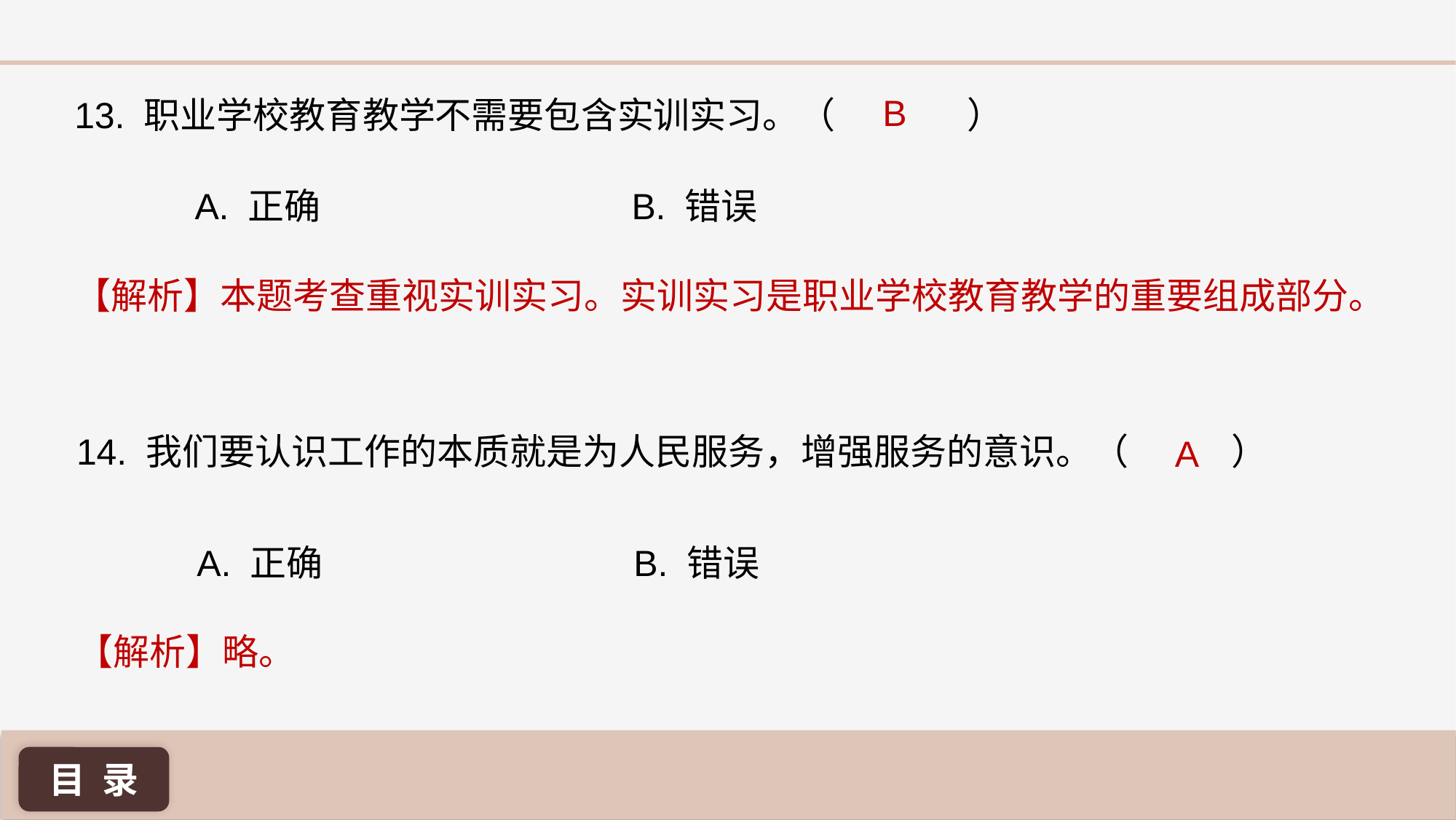

B
13. 职业学校教育教学不需要包含实训实习。（	         ）
A. 正确 			B. 错误
【解析】本题考查重视实训实习。实训实习是职业学校教育教学的重要组成部分。
A
14. 我们要认识工作的本质就是为人民服务，增强服务的意识。（	 ）
A. 正确 			B. 错误
【解析】略。